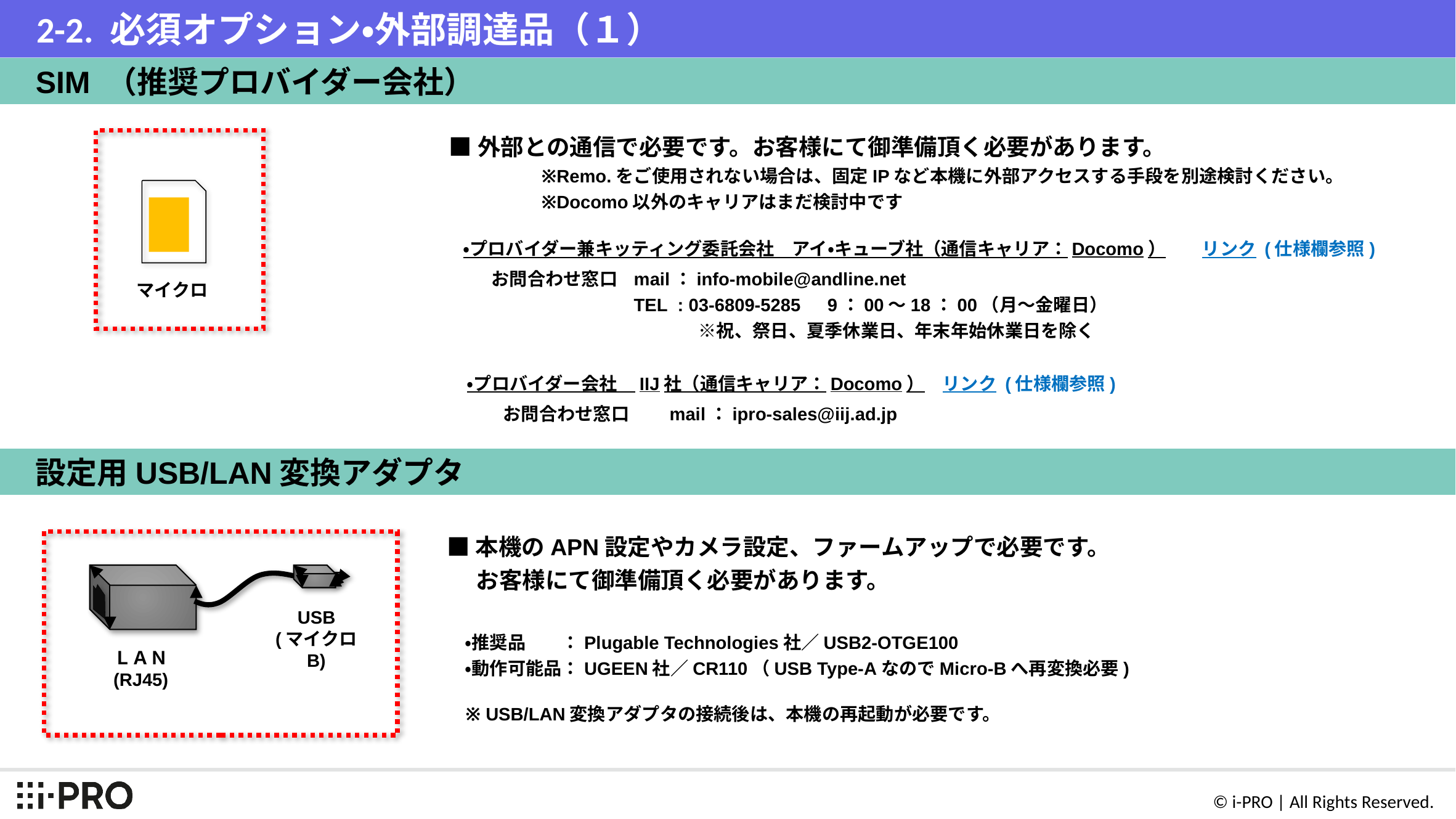

# 2-2. 必須オプション・外部調達品（１）
SIM （推奨プロバイダー会社）
■外部との通信で必要です。お客様にて御準備頂く必要があります。
	※Remo.をご使用されない場合は、固定IPなど本機に外部アクセスする手段を別途検討ください。
	※Docomo以外のキャリアはまだ検討中です

　・プロバイダー兼キッティング委託会社　アイ・キューブ社（通信キャリア：Docomo）　　リンク (仕様欄参照)
　　　お問合わせ窓口	mail：info-mobile@andline.net
　　　　　　　　　　	TEL  : 03-6809-5285　9：00～18：00（月～金曜日）
　　　　　　　　　　　　        ※祝、祭日、夏季休業日、年末年始休業日を除く
　・プロバイダー会社　IIJ社（通信キャリア：Docomo）　リンク (仕様欄参照)
　　　お問合わせ窓口　　mail：ipro-sales@iij.ad.jp

マイクロ
設定用USB/LAN変換アダプタ
■本機のAPN設定やカメラ設定、ファームアップで必要です。
 お客様にて御準備頂く必要があります。

　・推奨品　　：Plugable Technologies社／USB2‐OTGE100
　・動作可能品：UGEEN社／CR110（USB Type-AなのでMicro-Bへ再変換必要)

※ USB/LAN変換アダプタの接続後は、本機の再起動が必要です。

USB
(マイクロ B)
ＬＡＮ
(RJ45)